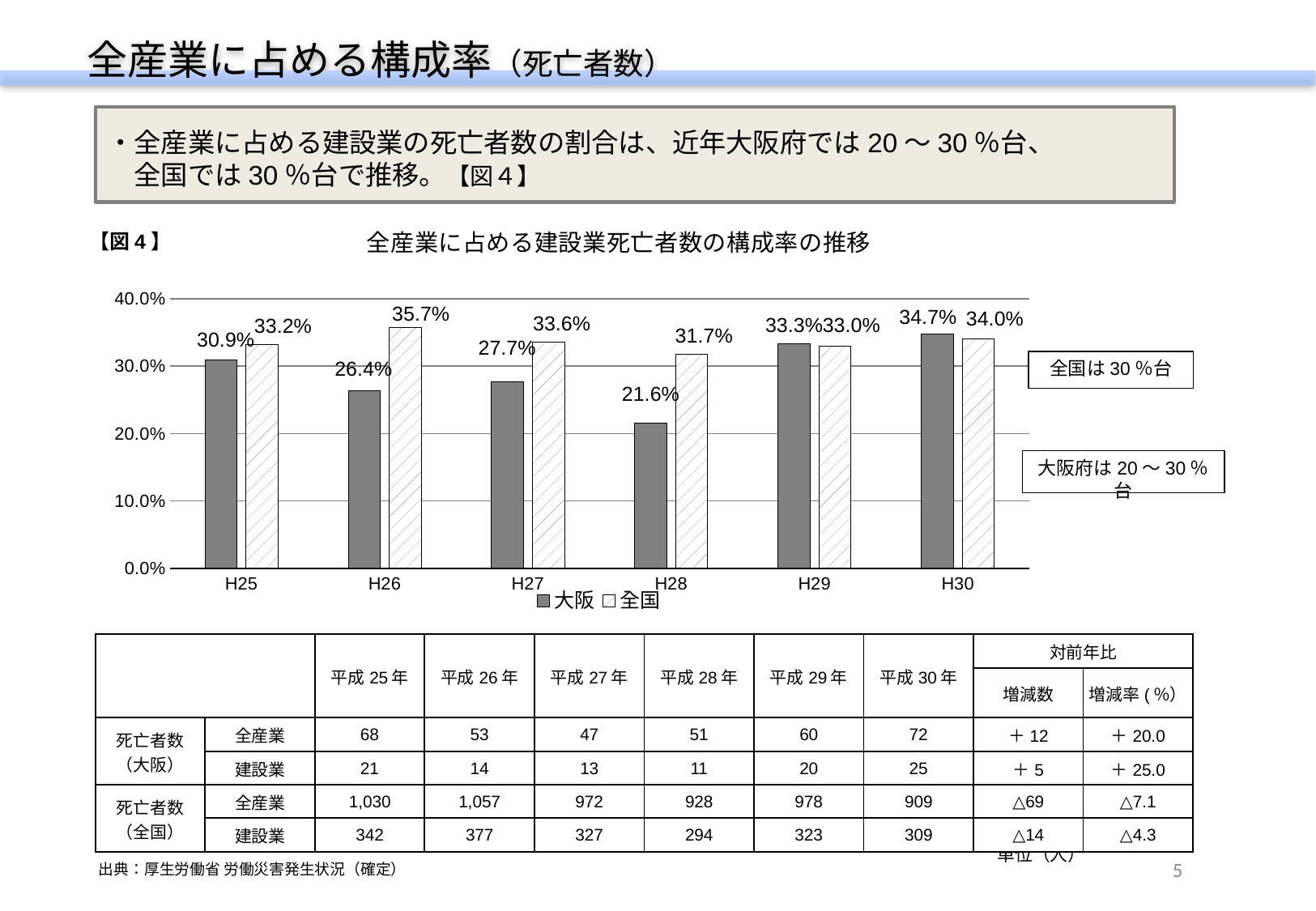

全産業に占める構成率（死亡者数）
・全産業に占める建設業の死亡者数の割合は、近年大阪府では20～30％台、
　全国では30％台で推移。【図４】

### Chart: 全産業に占める建設業死亡者数の構成率の推移

| Category | 大阪 | 全国 |
|---|---|---|
| H25 | 0.309 | 0.332 |
| H26 | 0.264 | 0.357 |
| H27 | 0.277 | 0.336 |
| H28 | 0.216 | 0.317 |
| H29 | 0.333 | 0.33 |
| H30 | 0.347 | 0.34 |
【図4】
35.7%
34.7%
34.0%
33.6%
33.0%
33.3%
33.2%
31.7%
30.9%
27.7%
26.4%
全国は30％台
21.6%
大阪府は20～30％台
|  |  | 平成25年 | 平成26年 | 平成27年 | 平成28年 | 平成29年 | 平成30年 | 対前年比 |  |
| --- | --- | --- | --- | --- | --- | --- | --- | --- | --- |
|  |  |  |  |  |  |  |  | 増減数 | 増減率(％） |
| 死亡者数 （大阪） | 全産業 | 68 | 53 | 47 | 51 | 60 | 72 | ＋12 | ＋20.0 |
|  | 建設業 | 21 | 14 | 13 | 11 | 20 | 25 | ＋5 | ＋25.0 |
| 死亡者数 （全国） | 全産業 | 1,030 | 1,057 | 972 | 928 | 978 | 909 | △69 | △7.1 |
|  | 建設業 | 342 | 377 | 327 | 294 | 323 | 309 | △14 | △4.3 |
単位（人）
5
   出典：厚生労働省 労働災害発生状況（確定）